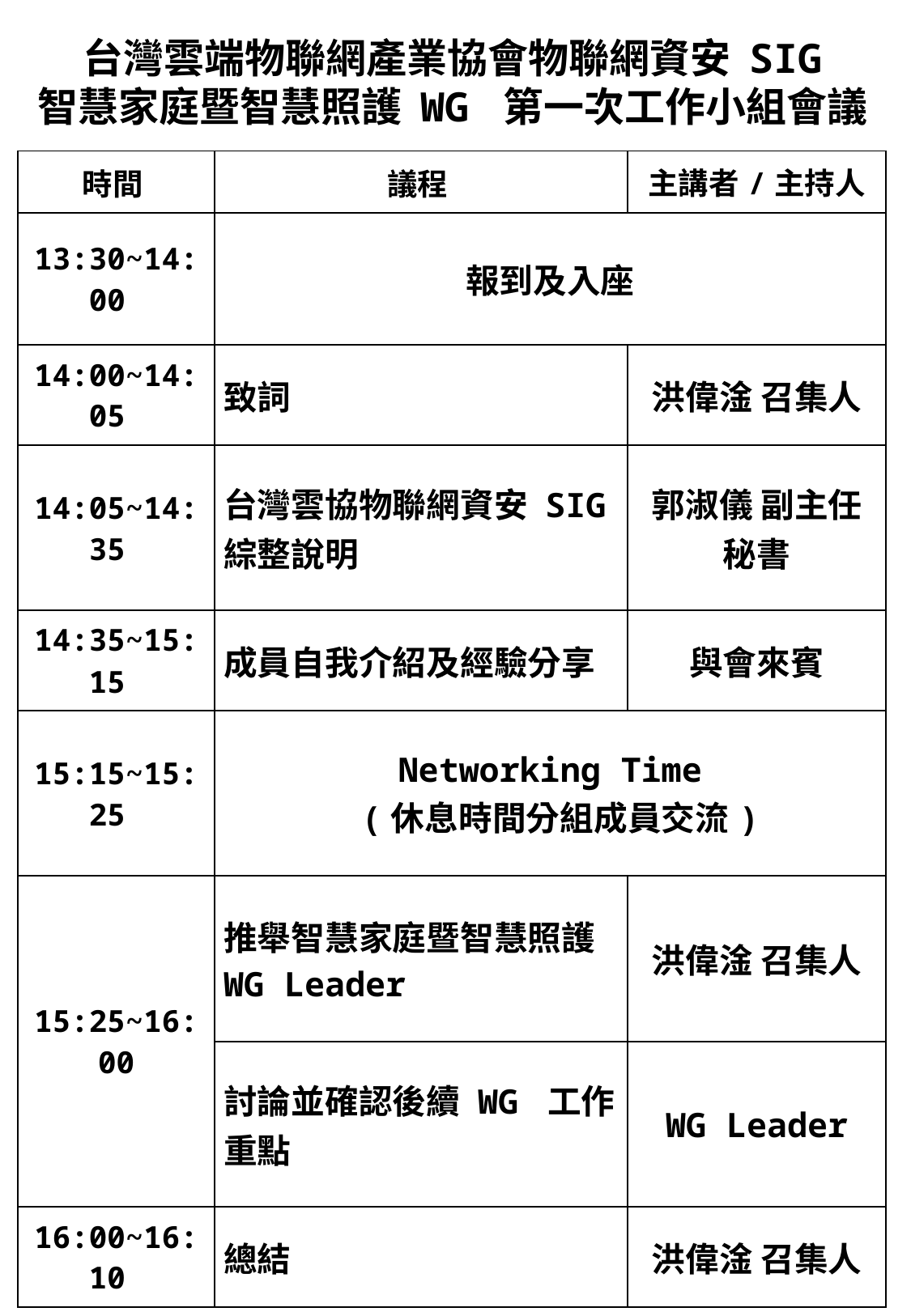

台灣雲端物聯網產業協會物聯網資安 SIG
智慧家庭暨智慧照護 WG 第一次工作小組會議
| 時間 | 議程 | 主講者/主持人 |
| --- | --- | --- |
| 13:30~14:00 | 報到及入座 |  |
| 14:00~14:05 | 致詞 | 洪偉淦 召集人 |
| 14:05~14:35 | 台灣雲協物聯網資安 SIG 綜整說明 | 郭淑儀 副主任秘書 |
| 14:35~15:15 | 成員自我介紹及經驗分享 | 與會來賓 |
| 15:15~15:25 | Networking Time (休息時間分組成員交流) |  |
| 15:25~16:00 | 推舉智慧家庭暨智慧照護 WG Leader | 洪偉淦 召集人 |
|  | 討論並確認後續 WG 工作重點 | WG Leader |
| 16:00~16:10 | 總結 | 洪偉淦 召集人 |